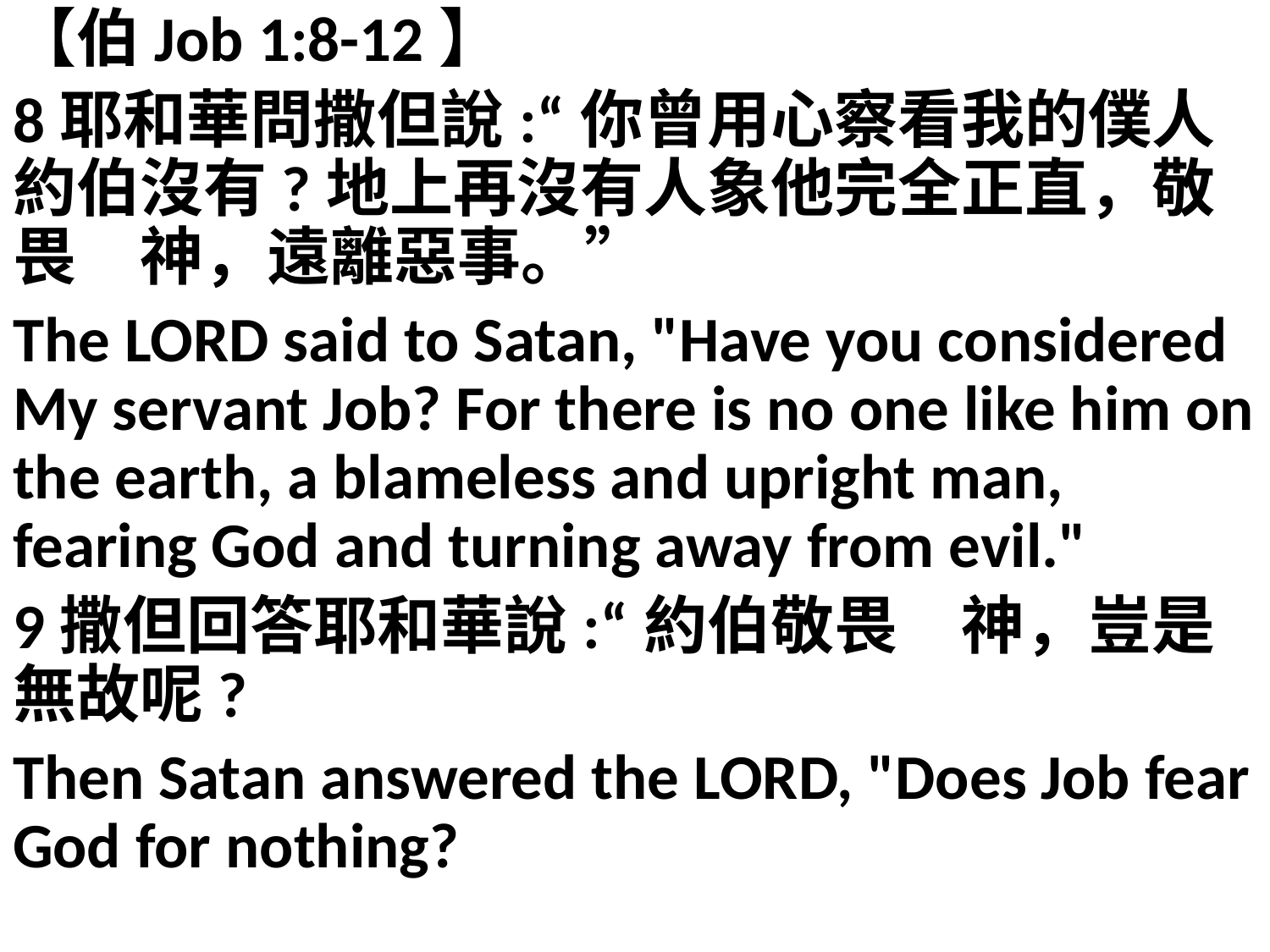

【伯Job 1:8-12】
8耶和華問撒但說:“你曾用心察看我的僕人約伯沒有?地上再沒有人象他完全正直，敬畏　神，遠離惡事。”
The LORD said to Satan, "Have you considered My servant Job? For there is no one like him on the earth, a blameless and upright man, fearing God and turning away from evil."
9撒但回答耶和華說:“約伯敬畏　神，豈是無故呢?
Then Satan answered the LORD, "Does Job fear God for nothing?